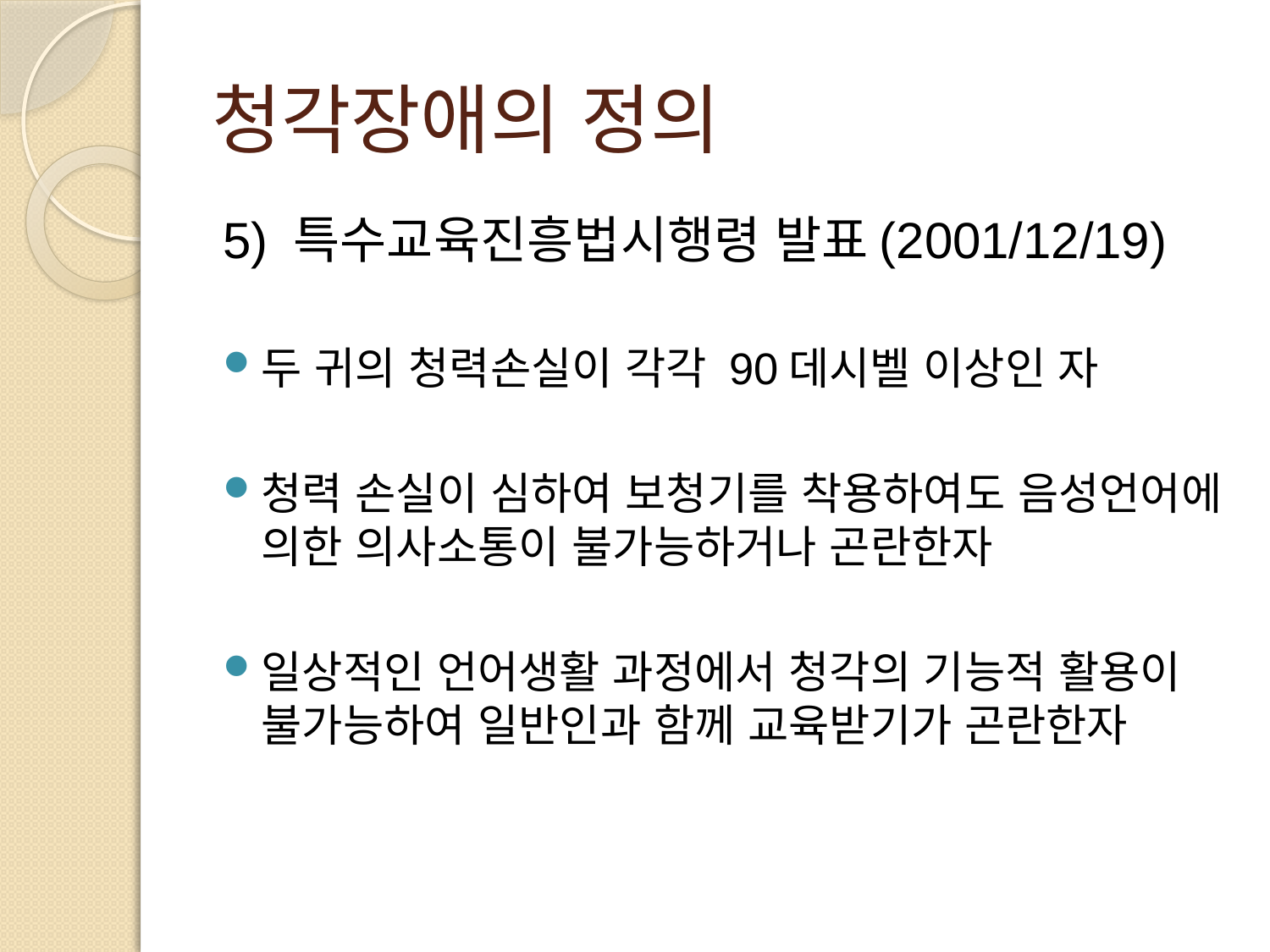

# 청각장애의 정의
5) 특수교육진흥법시행령 발표(2001/12/19)

두 귀의 청력손실이 각각 90데시벨 이상인 자

청력 손실이 심하여 보청기를 착용하여도 음성언어에 의한 의사소통이 불가능하거나 곤란한자

일상적인 언어생활 과정에서 청각의 기능적 활용이 불가능하여 일반인과 함께 교육받기가 곤란한자